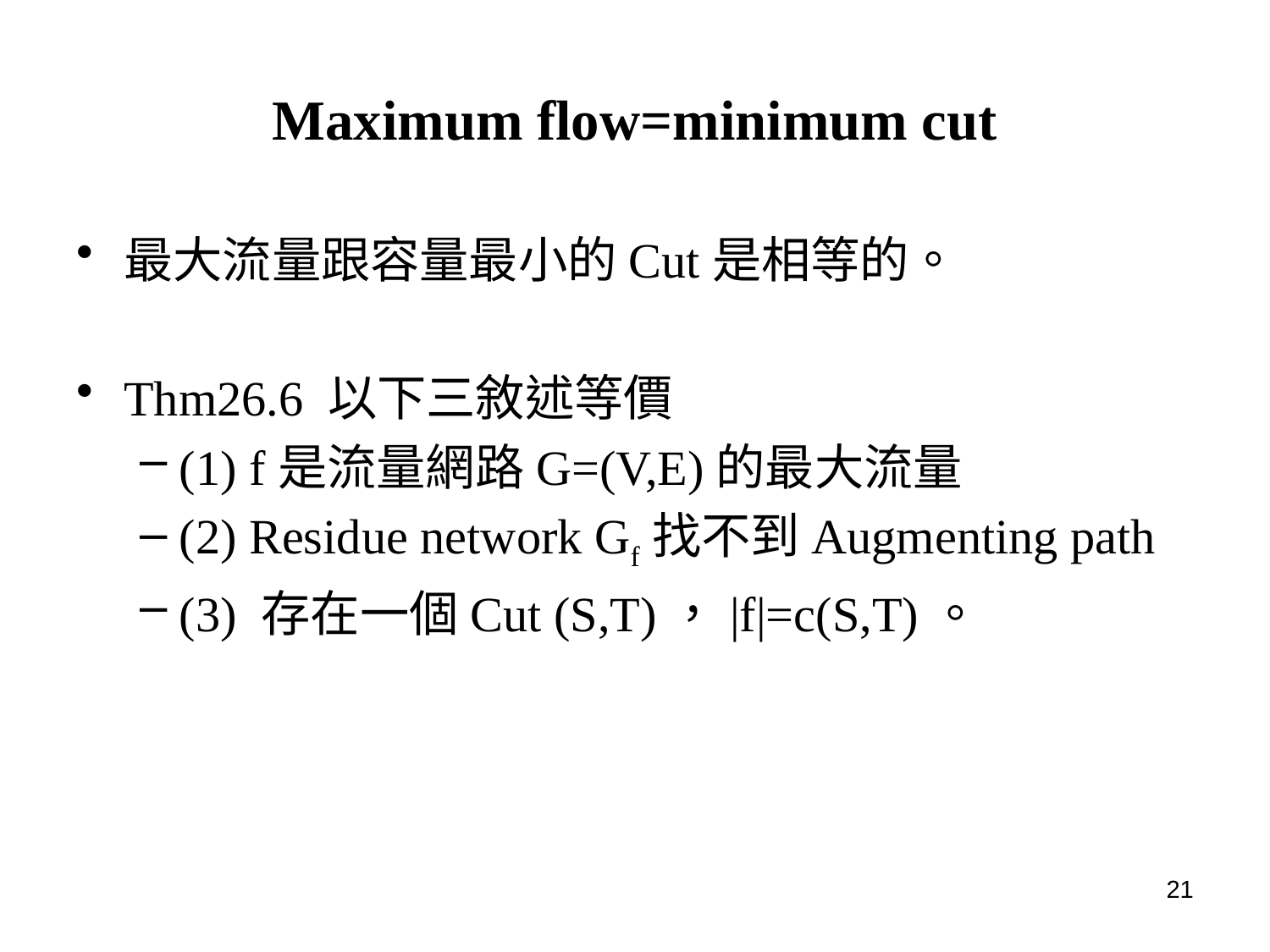

# Maximum flow=minimum cut
最大流量跟容量最小的Cut是相等的。

Thm26.6 以下三敘述等價
(1) f是流量網路G=(V,E)的最大流量
(2) Residue network Gf找不到Augmenting path
(3) 存在一個Cut (S,T)，|f|=c(S,T)。

21